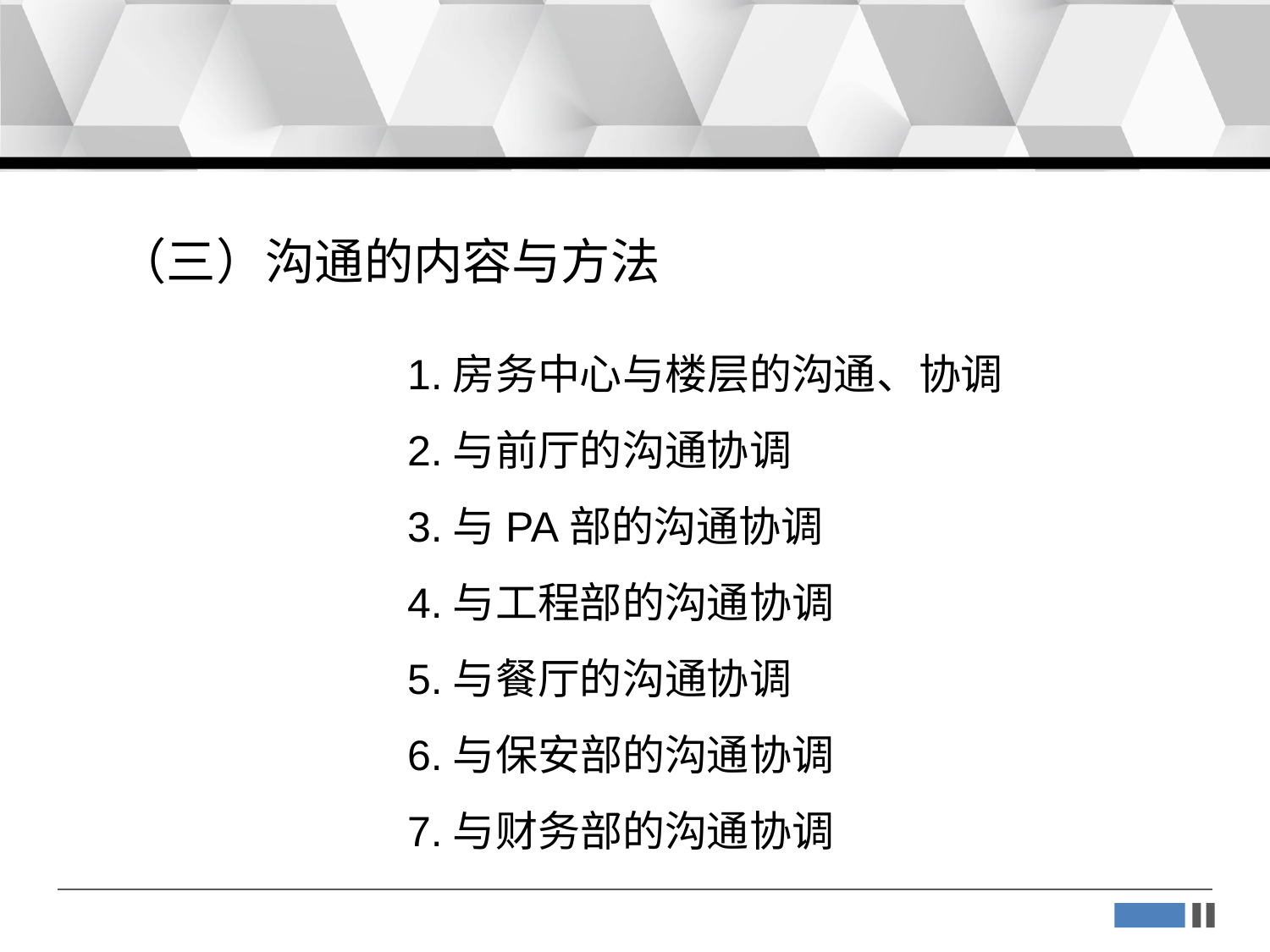

（三）沟通的内容与方法
1.房务中心与楼层的沟通、协调
2.与前厅的沟通协调
3.与PA部的沟通协调
4.与工程部的沟通协调
5.与餐厅的沟通协调
6.与保安部的沟通协调
7.与财务部的沟通协调